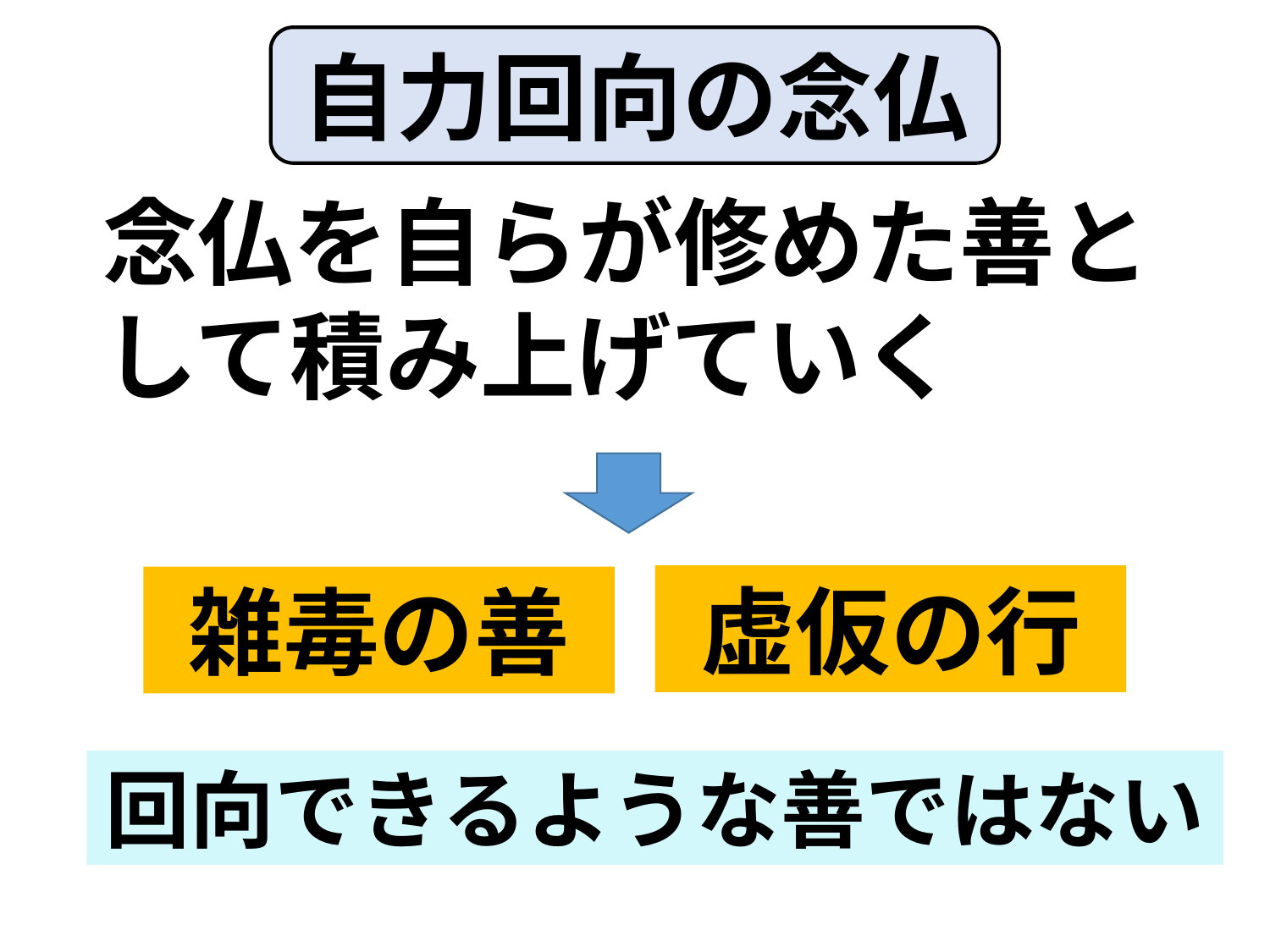

自力回向の念仏
念仏を自らが修めた善として積み上げていく

虚仮の行
雑毒の善
回向できるような善ではない